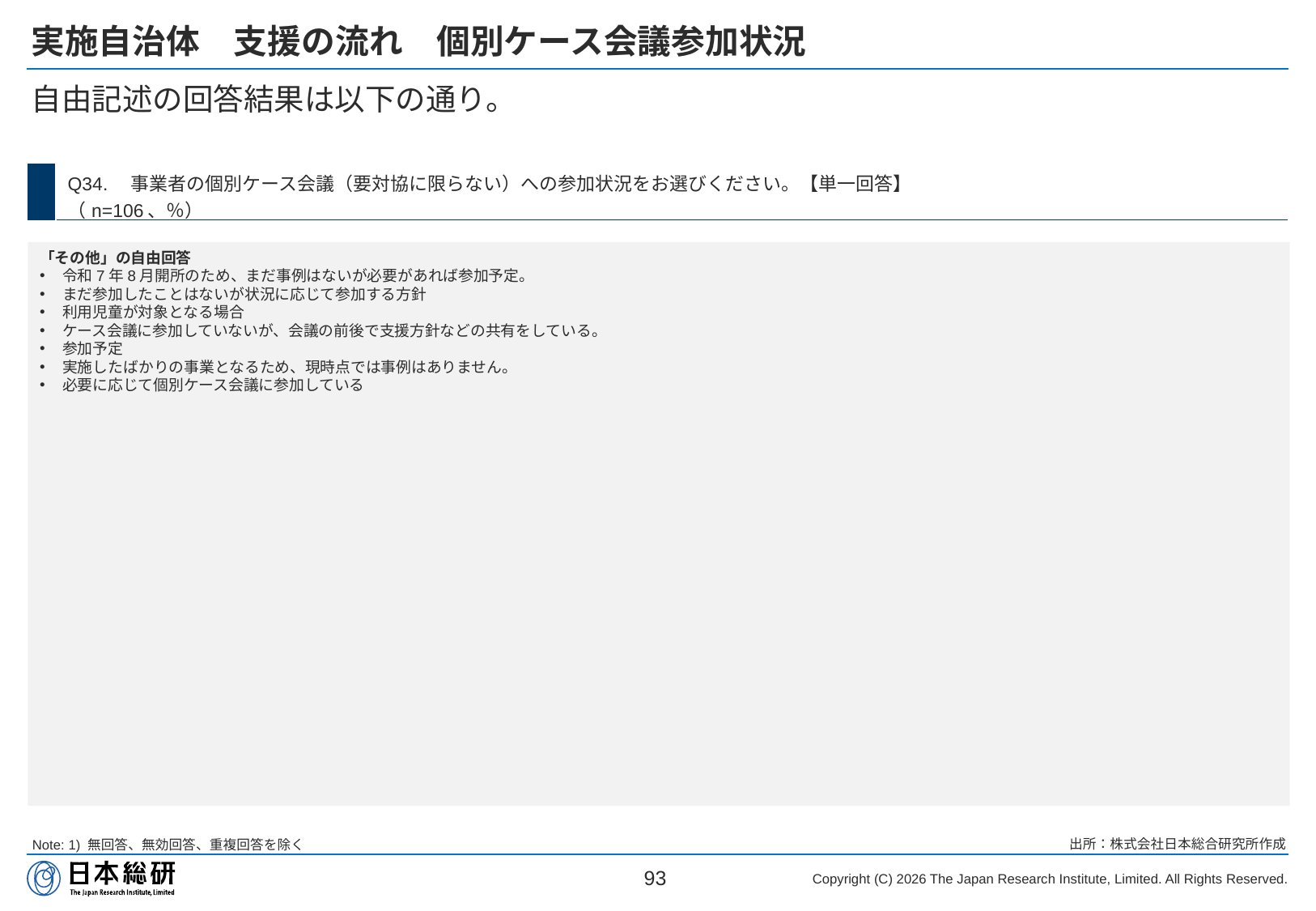

# 実施自治体　支援の流れ　個別ケース会議参加状況
自由記述の回答結果は以下の通り。
|  | Q34.　事業者の個別ケース会議（要対協に限らない）への参加状況をお選びください。【単一回答】 （n=106、％） |
| --- | --- |
「その他」の自由回答
令和7年8月開所のため、まだ事例はないが必要があれば参加予定。
まだ参加したことはないが状況に応じて参加する方針
利用児童が対象となる場合
ケース会議に参加していないが、会議の前後で支援方針などの共有をしている。
参加予定
実施したばかりの事業となるため、現時点では事例はありません。
必要に応じて個別ケース会議に参加している
出所：株式会社日本総合研究所作成
Note: 1) 無回答、無効回答、重複回答を除く